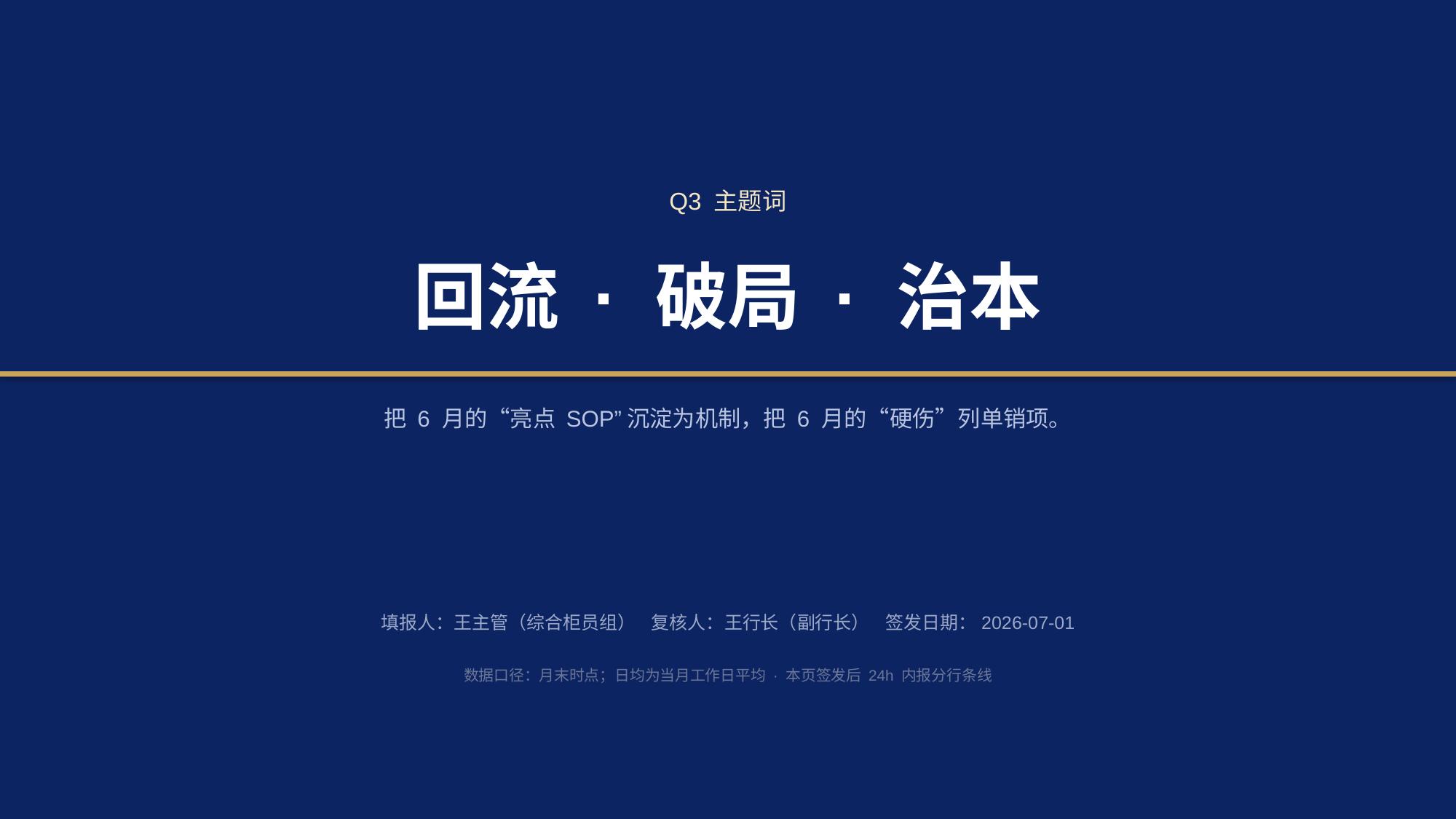

Q3 主题词
回流 · 破局 · 治本

把 6 月的“亮点 SOP”沉淀为机制，把 6 月的“硬伤”列单销项。
填报人：王主管（综合柜员组）    复核人：王行长（副行长）    签发日期：2026-07-01
数据口径：月末时点；日均为当月工作日平均 · 本页签发后 24h 内报分行条线